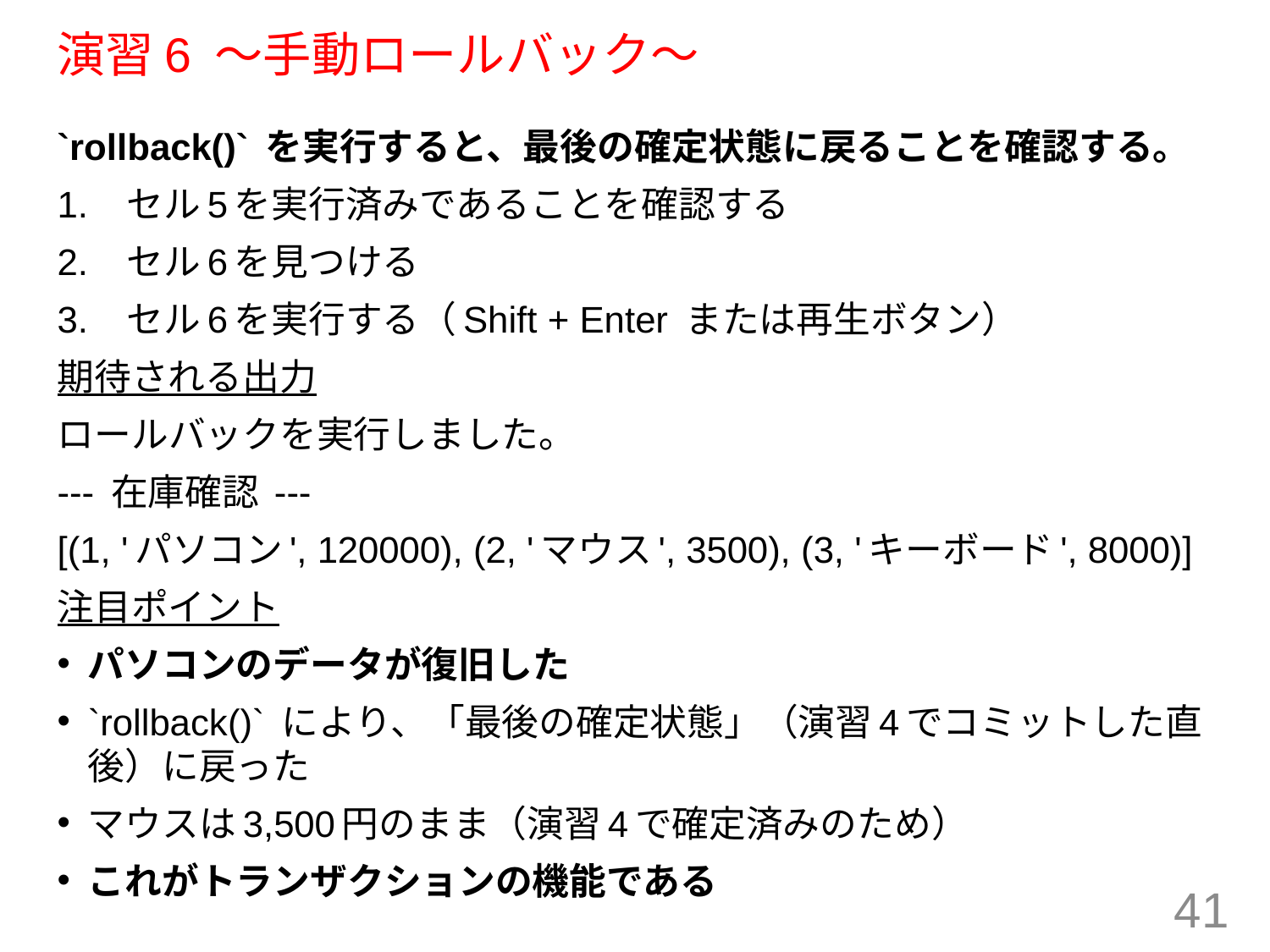

# 演習6 ～手動ロールバック～
`rollback()` を実行すると、最後の確定状態に戻ることを確認する。
セル5を実行済みであることを確認する
セル6を見つける
セル6を実行する（Shift + Enter または再生ボタン）
期待される出力
ロールバックを実行しました。
--- 在庫確認 ---
[(1, 'パソコン', 120000), (2, 'マウス', 3500), (3, 'キーボード', 8000)]
注目ポイント
パソコンのデータが復旧した
`rollback()` により、「最後の確定状態」（演習4でコミットした直後）に戻った
マウスは3,500円のまま（演習4で確定済みのため）
これがトランザクションの機能である
41